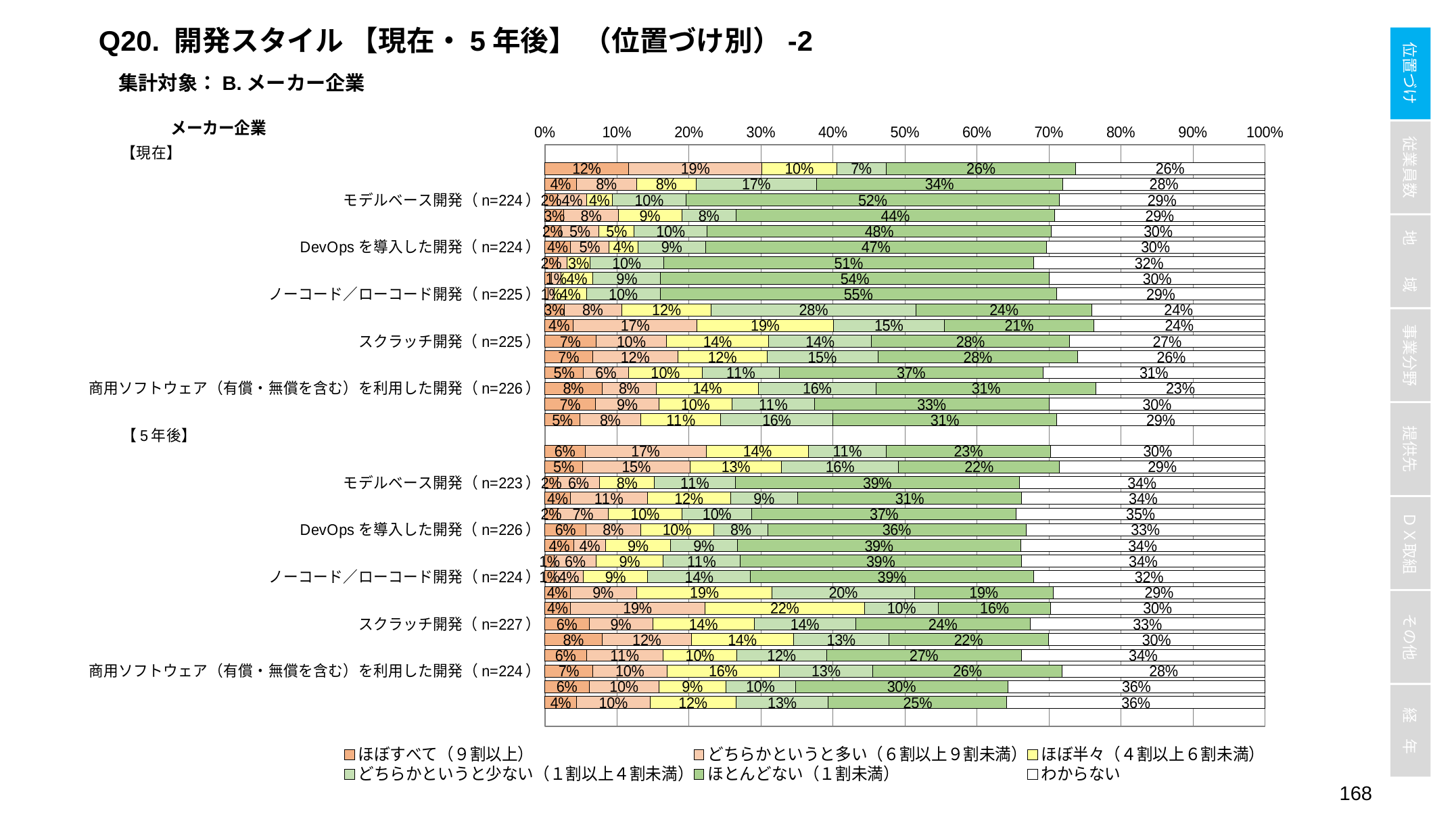

Q20. 開発スタイル 【現在・5年後】 （位置づけ別）-2
集計対象：B.メーカー企業

### Chart

| Category | ほぼすべて（９割以上） | どちらかというと多い（６割以上９割未満） | ほぼ半々（４割以上６割未満） | どちらかというと少ない（１割以上４割未満） | ほとんどない（１割未満） | わからない |
|---|---|---|---|---|---|---|
| 【現在】　　　　　　　　　　　　　　　　　　　　　　　　 | None | None | None | None | None | None |
| ウォーターフォール開発／V字開発（n=232） | 0.11637931034482758 | 0.1853448275862069 | 0.10344827586206896 | 0.06896551724137931 | 0.2629310344827586 | 0.2629310344827586 |
| アジャイル開発（n=228） | 0.043859649122807015 | 0.08333333333333333 | 0.08333333333333333 | 0.16666666666666666 | 0.34210526315789475 | 0.2807017543859649 |
| モデルベース開発（n=224） | 0.017857142857142856 | 0.04017857142857143 | 0.03571428571428571 | 0.10267857142857142 | 0.5178571428571429 | 0.2857142857142857 |
| プロダクトライン開発（n=226） | 0.02654867256637168 | 0.0752212389380531 | 0.08849557522123894 | 0.0752212389380531 | 0.4424778761061947 | 0.2920353982300885 |
| ソフトウェアファースト開発（n=226） | 0.022123893805309734 | 0.05309734513274336 | 0.048672566371681415 | 0.10176991150442478 | 0.4778761061946903 | 0.29646017699115046 |
| DevOpsを導入した開発（n=224） | 0.03571428571428571 | 0.05357142857142857 | 0.04017857142857143 | 0.09375 | 0.4732142857142857 | 0.30357142857142855 |
| CI/CDを活用した開発（n=224） | 0.017857142857142856 | 0.013392857142857142 | 0.03125 | 0.10267857142857142 | 0.5133928571428571 | 0.32142857142857145 |
| 自動コード生成を活用した開発（n=224） | 0.008928571428571428 | 0.013392857142857142 | 0.044642857142857144 | 0.09375 | 0.5401785714285714 | 0.29910714285714285 |
| ノーコード／ローコード開発（n=225） | 0.0044444444444444444 | 0.008888888888888889 | 0.044444444444444446 | 0.10222222222222223 | 0.5511111111111111 | 0.28888888888888886 |
| 新規開発（派生・再利用開発以外のもの）（n=225） | 0.02666666666666667 | 0.08 | 0.12444444444444444 | 0.28444444444444444 | 0.24444444444444444 | 0.24 |
| 派生・再利用開発（n=227） | 0.039647577092511016 | 0.17180616740088106 | 0.1894273127753304 | 0.15418502202643172 | 0.20704845814977973 | 0.23788546255506607 |
| スクラッチ開発（n=225） | 0.07111111111111111 | 0.09777777777777778 | 0.14222222222222222 | 0.14222222222222222 | 0.27555555555555555 | 0.27111111111111114 |
| 標準プラットフォームを利用した開発（n=227） | 0.06607929515418502 | 0.11894273127753303 | 0.12334801762114538 | 0.15418502202643172 | 0.2775330396475771 | 0.2599118942731278 |
| OSSを利用した開発（n=224） | 0.05357142857142857 | 0.0625 | 0.10267857142857142 | 0.10714285714285714 | 0.36607142857142855 | 0.3080357142857143 |
| 商用ソフトウェア（有償・無償を含む）を利用した開発（n=226） | 0.07964601769911504 | 0.0752212389380531 | 0.1415929203539823 | 0.16371681415929204 | 0.3053097345132743 | 0.2345132743362832 |
| 擦り合わせ開発（n=227） | 0.07048458149779736 | 0.0881057268722467 | 0.1013215859030837 | 0.1145374449339207 | 0.32599118942731276 | 0.29955947136563876 |
| 組み合わせ開発（n=225） | 0.04888888888888889 | 0.08444444444444445 | 0.1111111111111111 | 0.15555555555555556 | 0.3111111111111111 | 0.28888888888888886 |
| 【5年後】　　　　　　　　　　　　　　　　　　　　　　　 | None | None | None | None | None | None |
| ウォーターフォール開発／V字開発（n=232） | 0.05603448275862069 | 0.16810344827586207 | 0.14224137931034483 | 0.10775862068965517 | 0.22844827586206898 | 0.2974137931034483 |
| アジャイル開発（n=228） | 0.05263157894736842 | 0.14912280701754385 | 0.12719298245614036 | 0.16228070175438597 | 0.2236842105263158 | 0.2850877192982456 |
| モデルベース開発（n=223） | 0.017937219730941704 | 0.05829596412556054 | 0.07623318385650224 | 0.11210762331838565 | 0.39461883408071746 | 0.34080717488789236 |
| プロダクトライン開発（n=225） | 0.035555555555555556 | 0.10666666666666667 | 0.11555555555555555 | 0.09333333333333334 | 0.3111111111111111 | 0.3377777777777778 |
| ソフトウェアファースト開発（n=226） | 0.017699115044247787 | 0.07079646017699115 | 0.10176991150442478 | 0.09734513274336283 | 0.3672566371681416 | 0.34513274336283184 |
| DevOpsを導入した開発（n=226） | 0.05752212389380531 | 0.0752212389380531 | 0.10176991150442478 | 0.0752212389380531 | 0.3584070796460177 | 0.33185840707964603 |
| CI/CDを活用した開発（n=224） | 0.04017857142857143 | 0.044642857142857144 | 0.08928571428571429 | 0.09375 | 0.39285714285714285 | 0.3392857142857143 |
| 自動コード生成を活用した開発（n=225） | 0.013333333333333334 | 0.057777777777777775 | 0.09333333333333334 | 0.10666666666666667 | 0.39111111111111113 | 0.3377777777777778 |
| ノーコード／ローコード開発（n=224） | 0.013392857142857142 | 0.04017857142857143 | 0.08928571428571429 | 0.14285714285714285 | 0.39285714285714285 | 0.32142857142857145 |
| 新規開発（派生・再利用開発以外のもの）（n=228） | 0.03508771929824561 | 0.09210526315789473 | 0.18859649122807018 | 0.19736842105263158 | 0.19298245614035087 | 0.29385964912280704 |
| 派生・再利用開発（n=225） | 0.035555555555555556 | 0.18666666666666668 | 0.2222222222222222 | 0.10222222222222223 | 0.15555555555555556 | 0.29777777777777775 |
| スクラッチ開発（n=227） | 0.06167400881057269 | 0.0881057268722467 | 0.14096916299559473 | 0.14096916299559473 | 0.2422907488986784 | 0.32599118942731276 |
| 標準プラットフォームを利用した開発（n=226） | 0.07964601769911504 | 0.12389380530973451 | 0.1415929203539823 | 0.13274336283185842 | 0.22123893805309736 | 0.3008849557522124 |
| OSSを利用した開発（n=225） | 0.057777777777777775 | 0.10666666666666667 | 0.10222222222222223 | 0.12444444444444444 | 0.27111111111111114 | 0.3377777777777778 |
| 商用ソフトウェア（有償・無償を含む）を利用した開発（n=224） | 0.06696428571428571 | 0.10267857142857142 | 0.15625 | 0.12946428571428573 | 0.26339285714285715 | 0.28125 |
| 擦り合わせ開発（n=227） | 0.06167400881057269 | 0.09691629955947137 | 0.09251101321585903 | 0.09691629955947137 | 0.29515418502202645 | 0.3568281938325991 |
| 組み合わせ開発（n=226） | 0.04424778761061947 | 0.10176991150442478 | 0.11946902654867257 | 0.12831858407079647 | 0.24778761061946902 | 0.3584070796460177 |
168